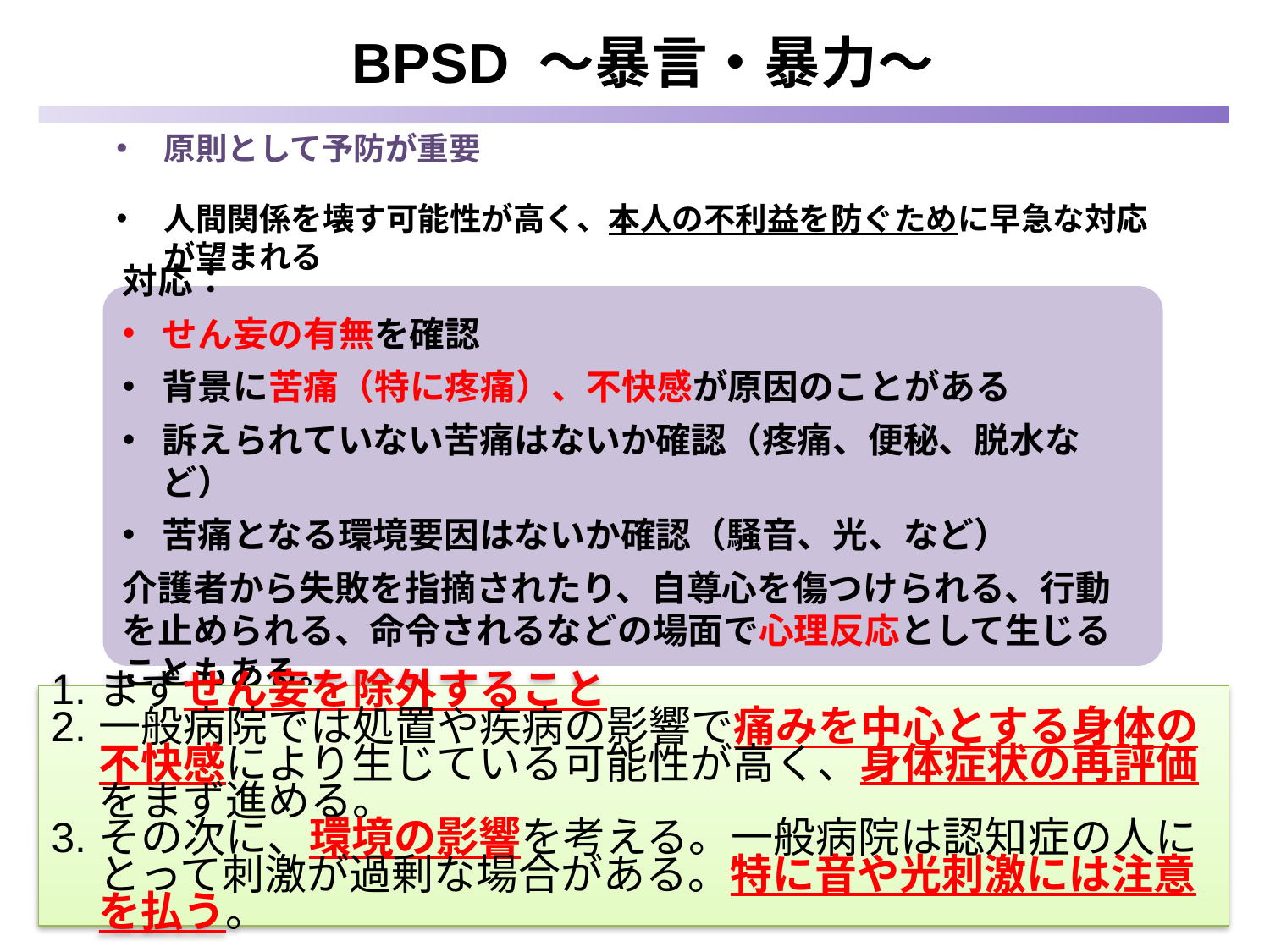

# BPSD 〜暴言・暴力〜

原則として予防が重要
人間関係を壊す可能性が高く、本人の不利益を防ぐために早急な対応が望まれる
対応：
せん妄の有無を確認
背景に苦痛（特に疼痛）、不快感が原因のことがある
訴えられていない苦痛はないか確認（疼痛、便秘、脱水など）
苦痛となる環境要因はないか確認（騒音、光、など）
介護者から失敗を指摘されたり、自尊心を傷つけられる、行動を止められる、命令されるなどの場面で心理反応として生じることもある。
まずせん妄を除外すること
一般病院では処置や疾病の影響で痛みを中心とする身体の不快感により生じている可能性が高く、身体症状の再評価をまず進める。
その次に、環境の影響を考える。一般病院は認知症の人にとって刺激が過剰な場合がある。特に音や光刺激には注意を払う。